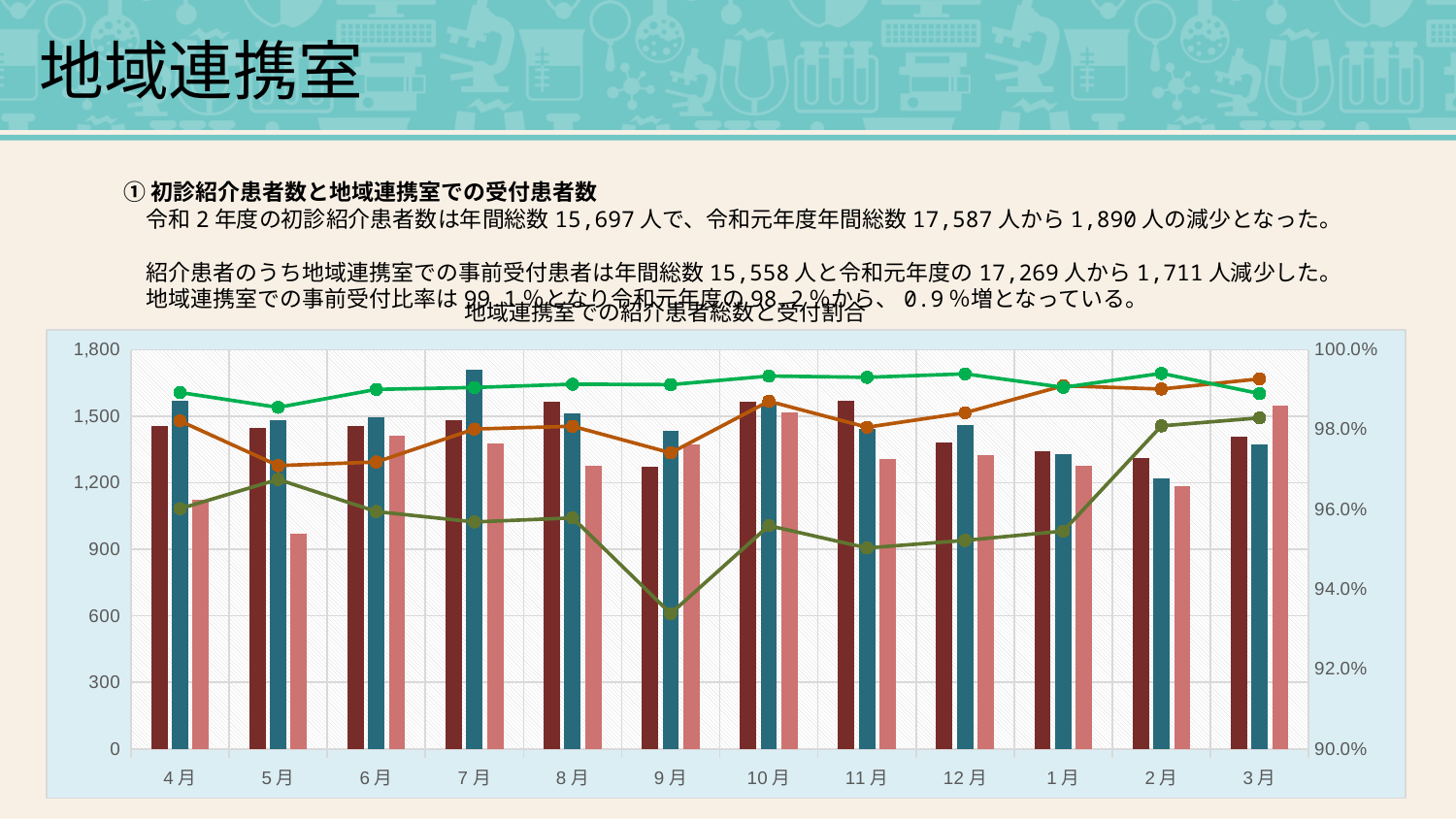

地域連携室
①初診紹介患者数と地域連携室での受付患者数
　令和2年度の初診紹介患者数は年間総数15,697人で、令和元年度年間総数17,587人から1,890人の減少となった。
　紹介患者のうち地域連携室での事前受付患者は年間総数15,558人と令和元年度の17,269人から1,711人減少した。
　地域連携室での事前受付比率は99.1％となり令和元年度の98.2％から、0.9％増となっている。
地域連携室での紹介患者総数と受付割合

### Chart

| Category | H30年度総数 | R1年度総数 | R2年度総数 | H30年度連携室受付％ | R1年度連携室受付％ | R2年度連携室受付％ |
|---|---|---|---|---|---|---|
| 4月 | 1457.0 | 1571.0 | 1122.0 | 0.9601921757035004 | 0.982176957352005 | 0.9893048128342246 |
| 5月 | 1447.0 | 1482.0 | 971.0 | 0.967519004837595 | 0.9709851551956815 | 0.9855818743563337 |
| 6月 | 1456.0 | 1494.0 | 1413.0 | 0.959478021978022 | 0.9718875502008032 | 0.9900920028308563 |
| 7月 | 1484.0 | 1712.0 | 1378.0 | 0.9568733153638814 | 0.9801401869158879 | 0.9905660377358491 |
| 8月 | 1567.0 | 1514.0 | 1277.0 | 0.9578813018506701 | 0.9808454425363277 | 0.9913860610806577 |
| 9月 | 1271.0 | 1433.0 | 1375.0 | 0.933910306845004 | 0.9741800418702024 | 0.9912727272727273 |
| 10月 | 1566.0 | 1552.0 | 1519.0 | 0.9559386973180076 | 0.9871134020618557 | 0.9934167215273206 |
| 11月 | 1571.0 | 1443.0 | 1306.0 | 0.9503500954805856 | 0.9805959805959806 | 0.9931087289433385 |
| 12月 | 1382.0 | 1459.0 | 1326.0 | 0.9522431259044862 | 0.9842357779300891 | 0.9939668174962293 |
| 1月 | 1343.0 | 1331.0 | 1276.0 | 0.9545793000744601 | 0.990984222389181 | 0.9905956112852664 |
| 2月 | 1311.0 | 1221.0 | 1185.0 | 0.9809305873379099 | 0.9901719901719902 | 0.9940928270042194 |
| 3月 | 1407.0 | 1375.0 | 1549.0 | 0.9829424307036247 | 0.9927272727272727 | 0.9890251775338929 |